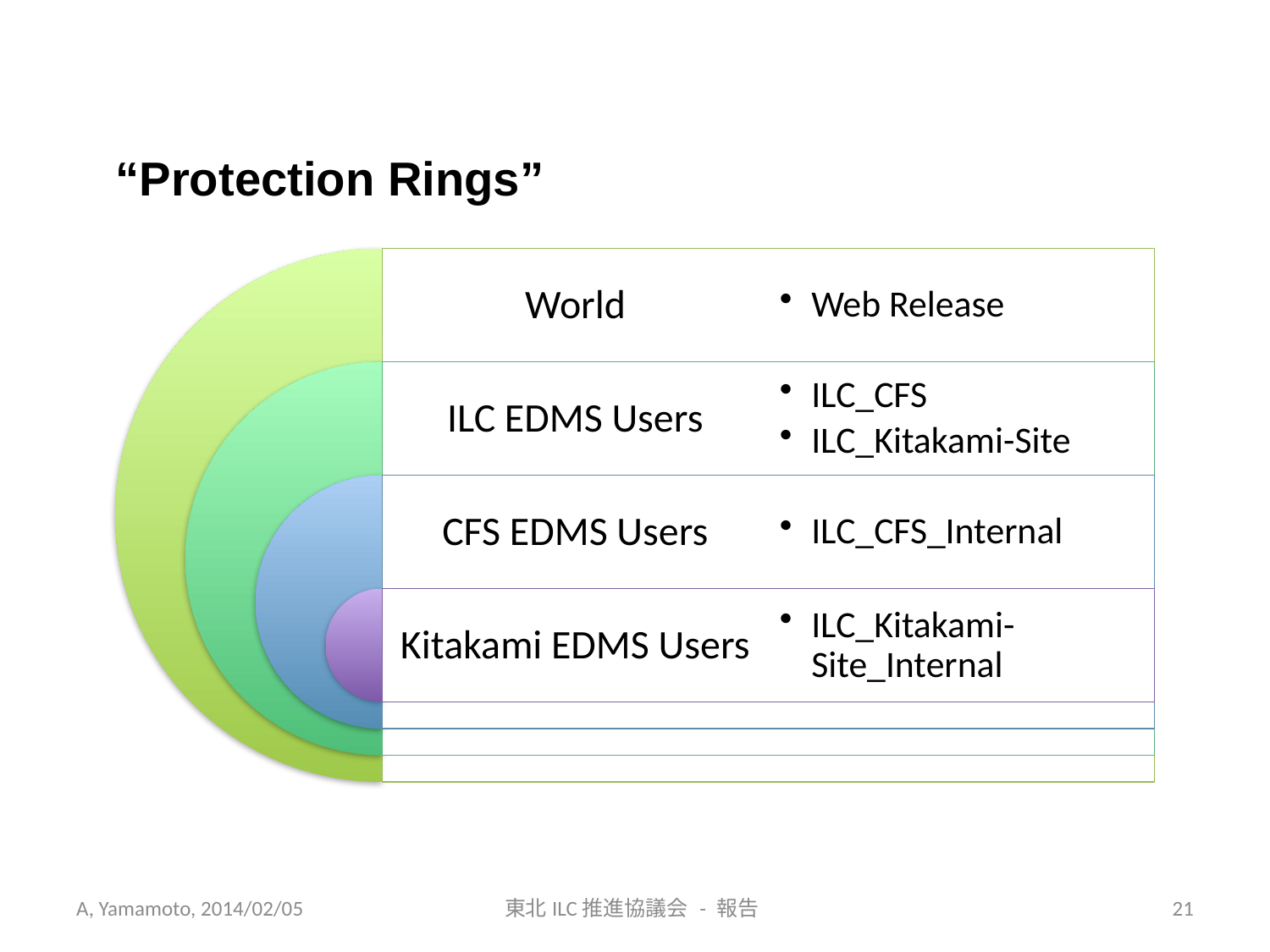

# “Protection Rings”
World
ILC EDMS Users
CFS EDMS Users
Kitakami EDMS Users
Web Release
ILC_CFS
ILC_Kitakami-Site
ILC_CFS_Internal
ILC_Kitakami-Site_Internal
A, Yamamoto, 2014/02/05
東北ILC推進協議会 - 報告
21